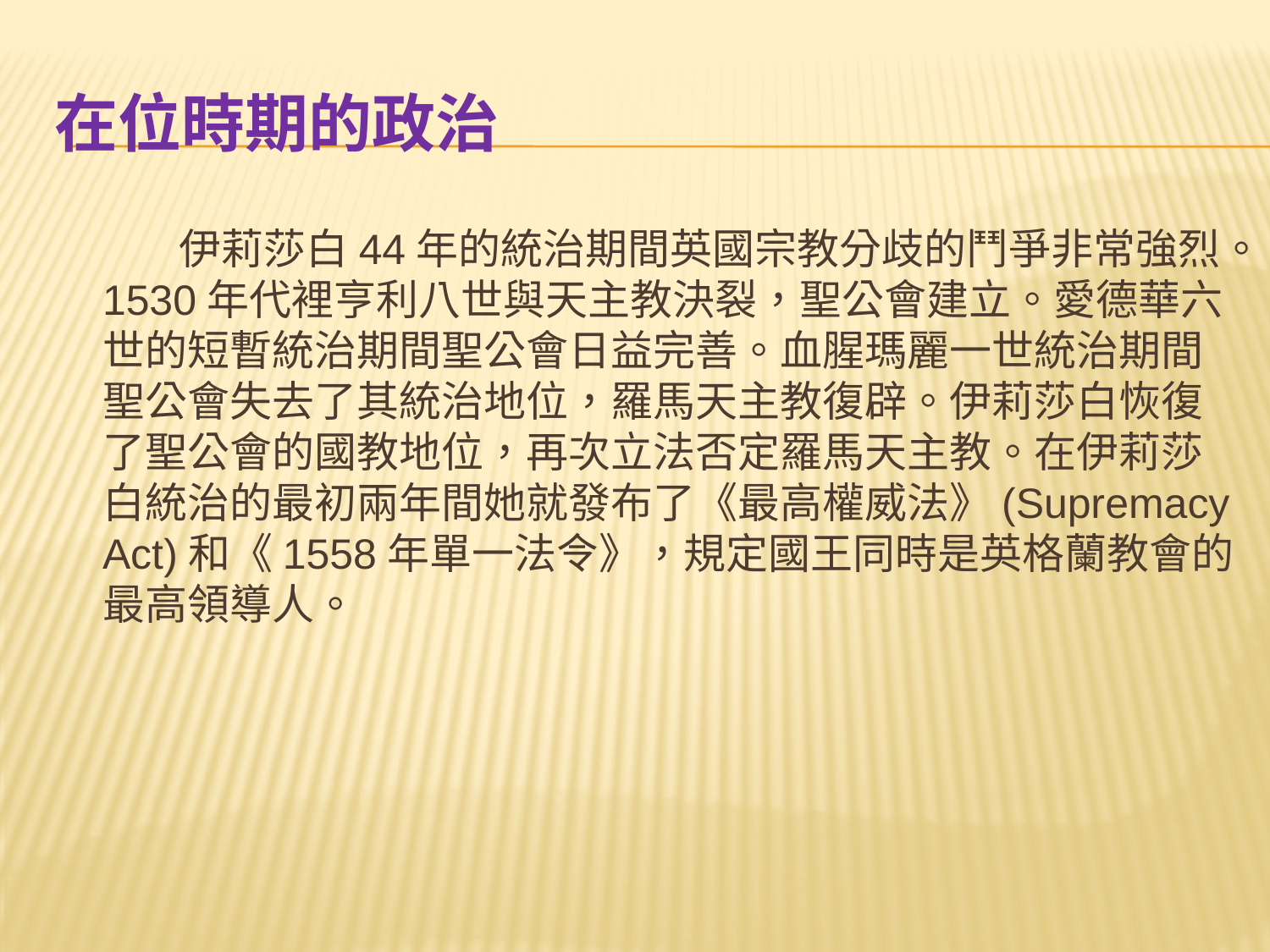

# 在位時期的政治
            伊莉莎白44年的統治期間英國宗教分歧的鬥爭非常強烈。1530年代裡亨利八世與天主教決裂，聖公會建立。愛德華六世的短暫統治期間聖公會日益完善。血腥瑪麗一世統治期間聖公會失去了其統治地位，羅馬天主教復辟。伊莉莎白恢復了聖公會的國教地位，再次立法否定羅馬天主教。在伊莉莎白統治的最初兩年間她就發布了《最高權威法》(Supremacy Act)和《1558年單一法令》，規定國王同時是英格蘭教會的最高領導人。